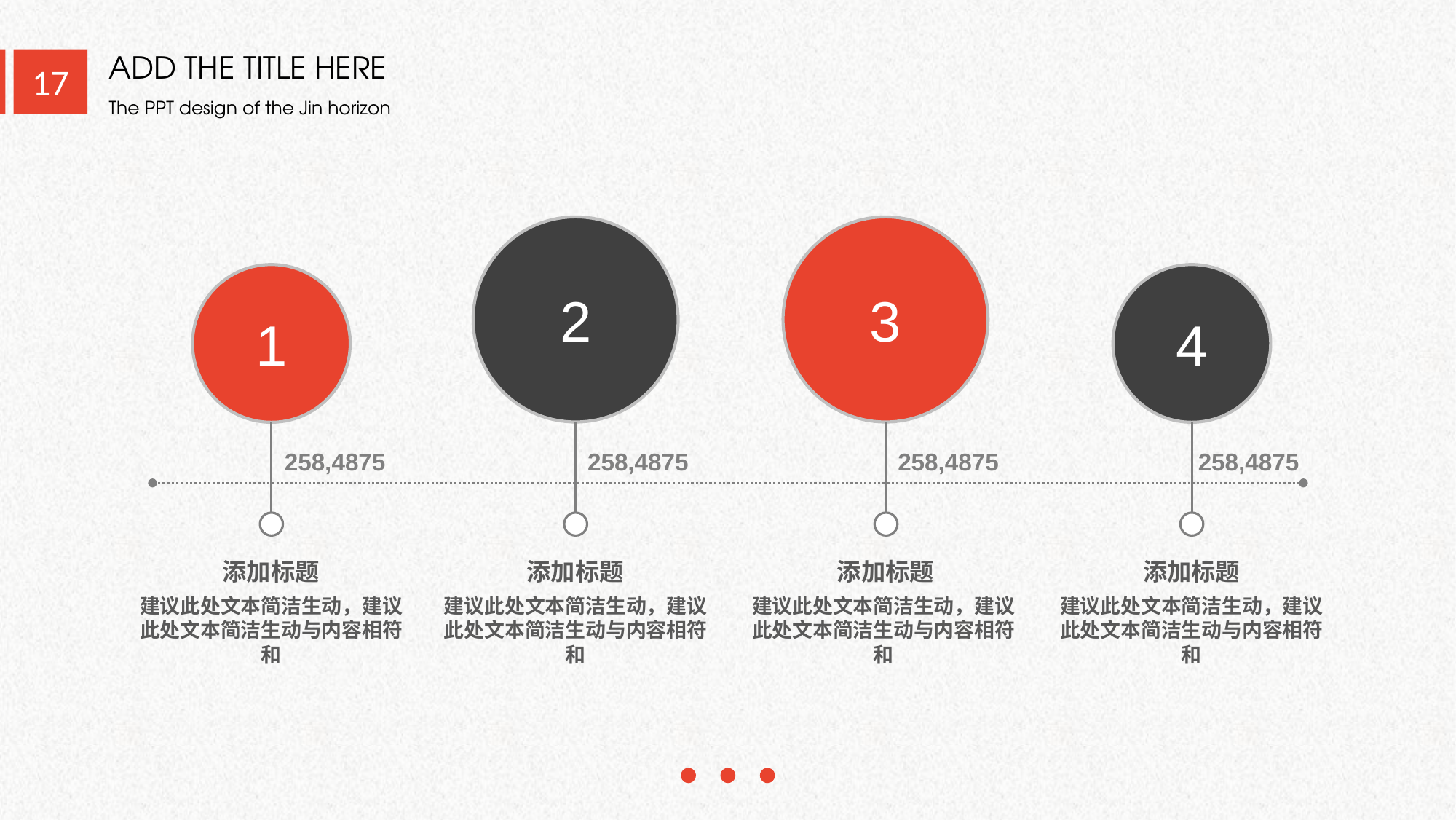

2
3
1
4

258,4875
258,4875
258,4875
258,4875
添加标题
建议此处文本简洁生动，建议此处文本简洁生动与内容相符和
添加标题
建议此处文本简洁生动，建议此处文本简洁生动与内容相符和
添加标题
建议此处文本简洁生动，建议此处文本简洁生动与内容相符和
添加标题
建议此处文本简洁生动，建议此处文本简洁生动与内容相符和